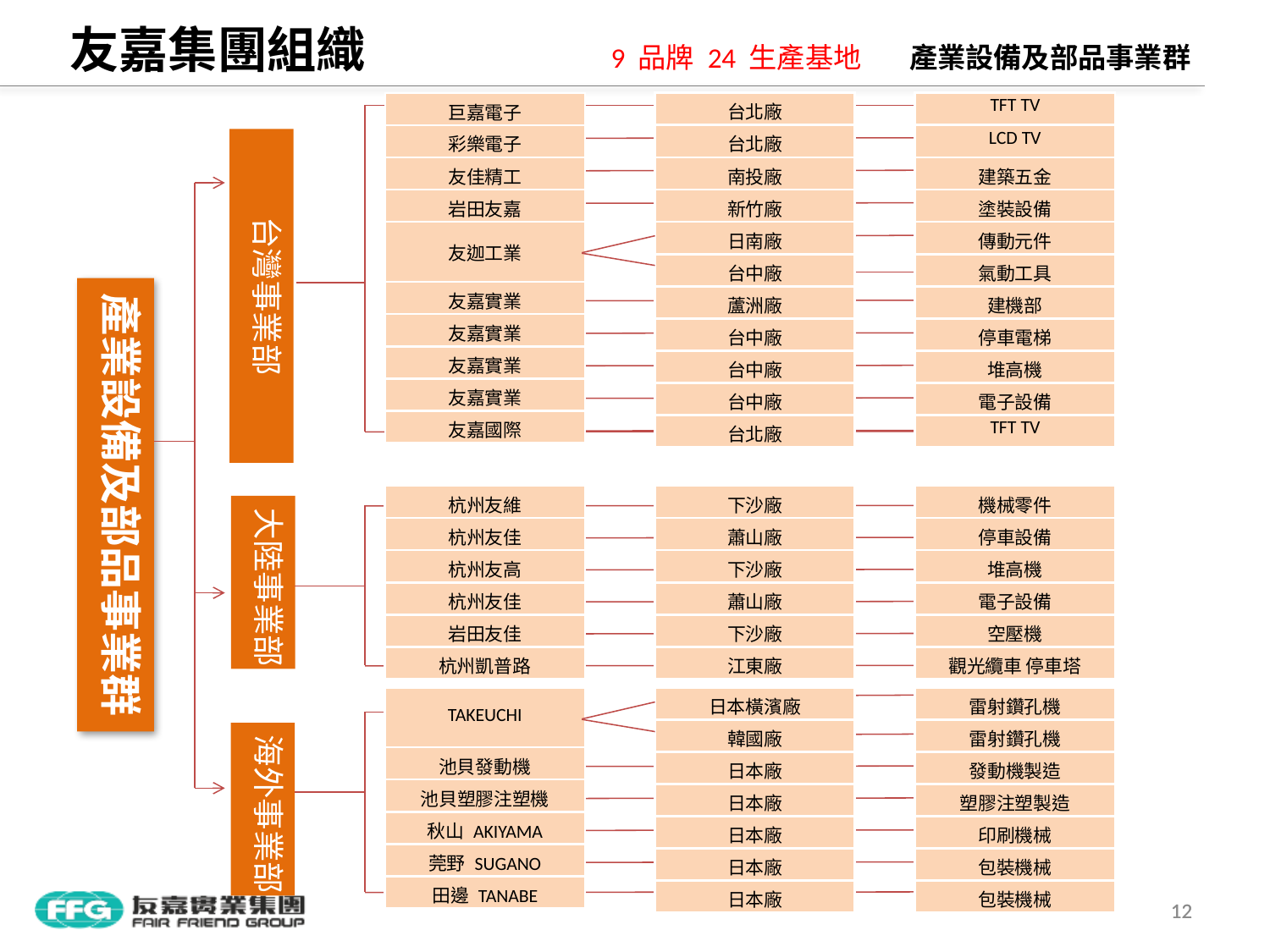

友嘉集團組織
9 品牌 24 生產基地
產業設備及部品事業群
| 台北廠 |
| --- |
| 台北廠 |
| 南投廠 |
| 新竹廠 |
| 日南廠 |
| 台中廠 |
| 蘆洲廠 |
| 台中廠 |
| 台中廠 |
| 台中廠 |
| 台北廠 |
| TFT TV |
| --- |
| LCD TV |
| 建築五金 |
| 塗裝設備 |
| 傳動元件 |
| 氣動工具 |
| 建機部 |
| 停車電梯 |
| 堆高機 |
| 電子設備 |
| TFT TV |
| 巨嘉電子 |
| --- |
| 彩樂電子 |
| 友佳精工 |
| 岩田友嘉 |
| 友迦工業 |
| 友嘉實業 |
| 友嘉實業 |
| 友嘉實業 |
| 友嘉實業 |
| 友嘉國際 |
台灣事業部
產業設備及部品事業群
| 杭州友維 |
| --- |
| 杭州友佳 |
| 杭州友高 |
| 杭州友佳 |
| 岩田友佳 |
| 杭州凱普路 |
| 下沙廠 |
| --- |
| 蕭山廠 |
| 下沙廠 |
| 蕭山廠 |
| 下沙廠 |
| 江東廠 |
| 機械零件 |
| --- |
| 停車設備 |
| 堆高機 |
| 電子設備 |
| 空壓機 |
| 觀光纜車 停車塔 |
大陸事業部
| TAKEUCHI |
| --- |
| 池貝發動機 |
| 池貝塑膠注塑機 |
| 秋山 AKIYAMA |
| 莞野 SUGANO |
| 田邊 TANABE |
| 日本橫濱廠 |
| --- |
| 韓國廠 |
| 日本廠 |
| 日本廠 |
| 日本廠 |
| 日本廠 |
| 日本廠 |
| 雷射鑽孔機 |
| --- |
| 雷射鑽孔機 |
| 發動機製造 |
| 塑膠注塑製造 |
| 印刷機械 |
| 包裝機械 |
| 包裝機械 |
海外事業部